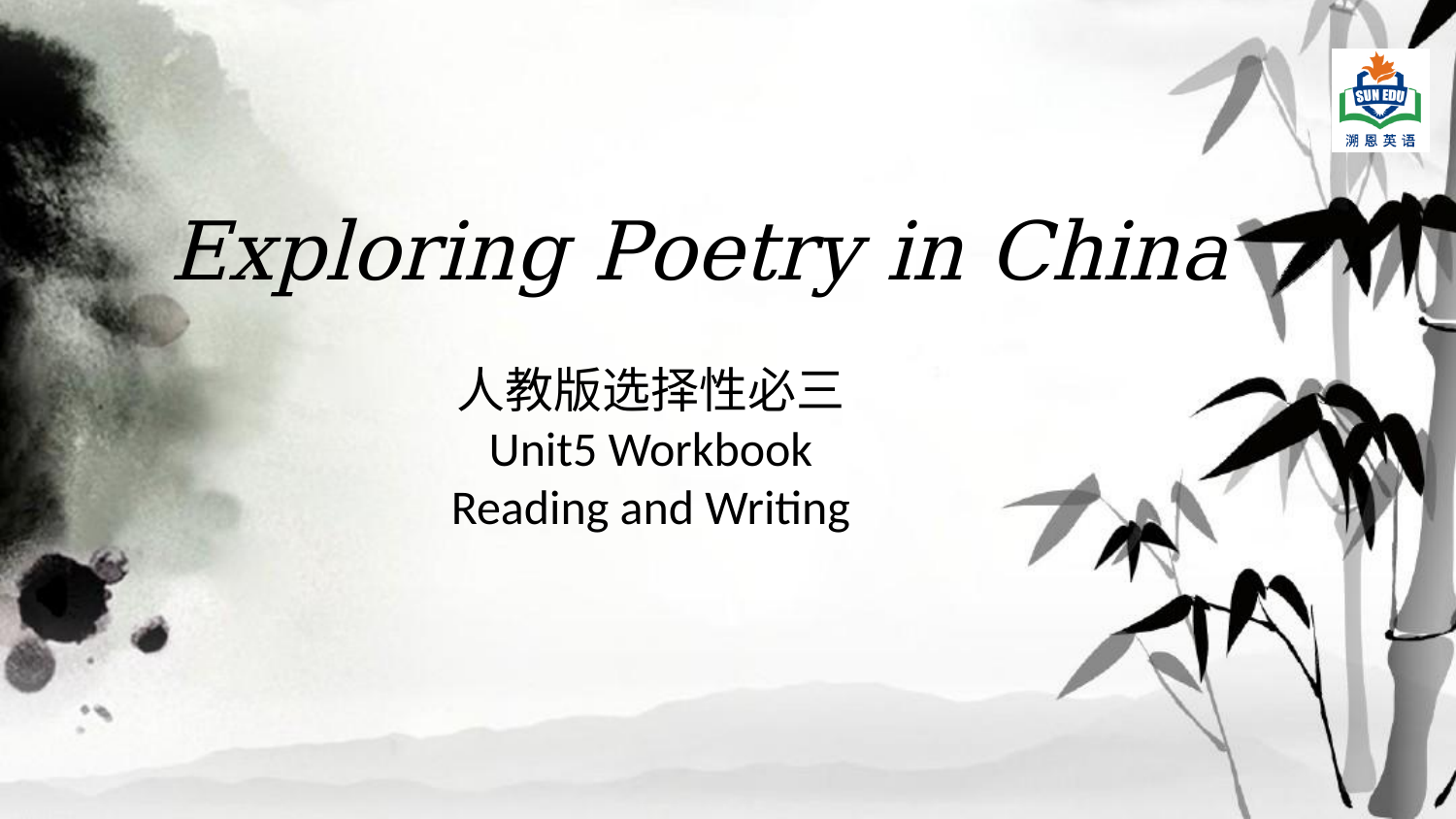

Exploring Poetry in China
人教版选择性必三
Unit5 Workbook
Reading and Writing